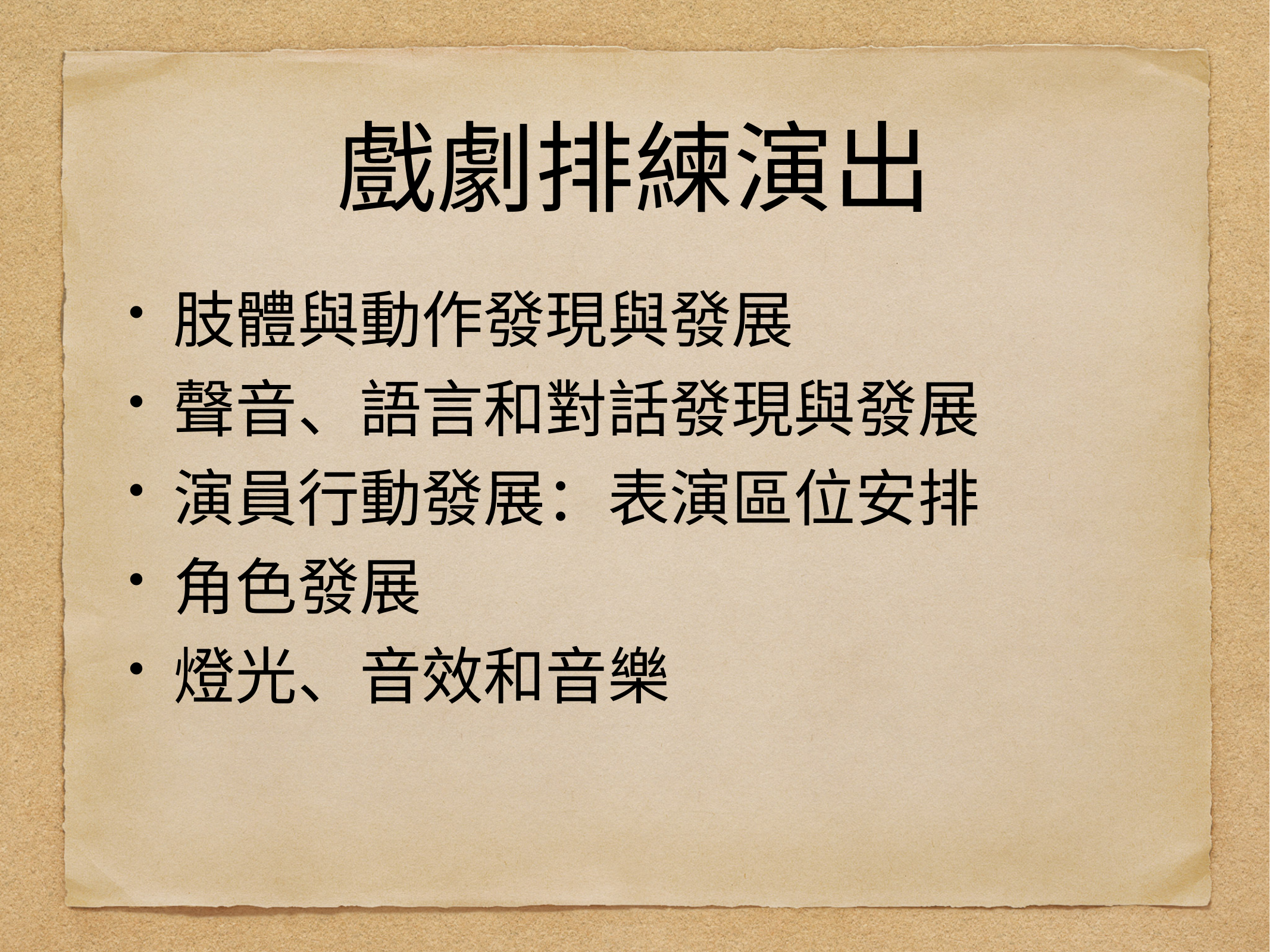

# 戲劇排練演出
肢體與動作發現與發展
聲音、語言和對話發現與發展
演員行動發展：表演區位安排
角色發展
燈光、音效和音樂